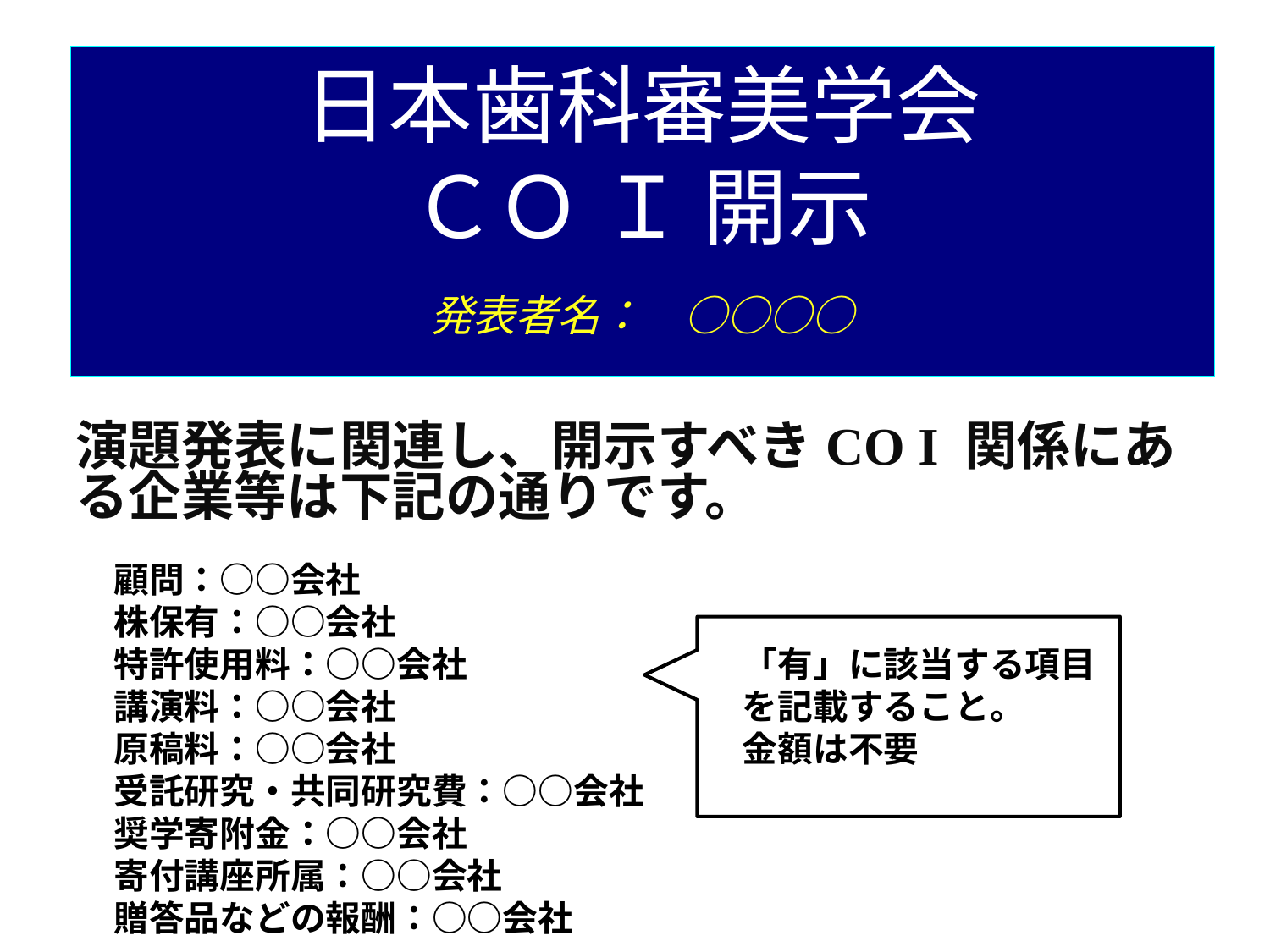

日本歯科審美学会
ＣＯ Ｉ 開示
　
発表者名：　○○○○
演題発表に関連し、開示すべきCO I 関係にある企業等は下記の通りです。

顧問：○○会社
株保有：○○会社
特許使用料：○○会社
講演料：○○会社
原稿料：○○会社
受託研究・共同研究費：○○会社
奨学寄附金：○○会社
寄付講座所属：○○会社
贈答品などの報酬：○○会社
「有」に該当する項目を記載すること。
金額は不要